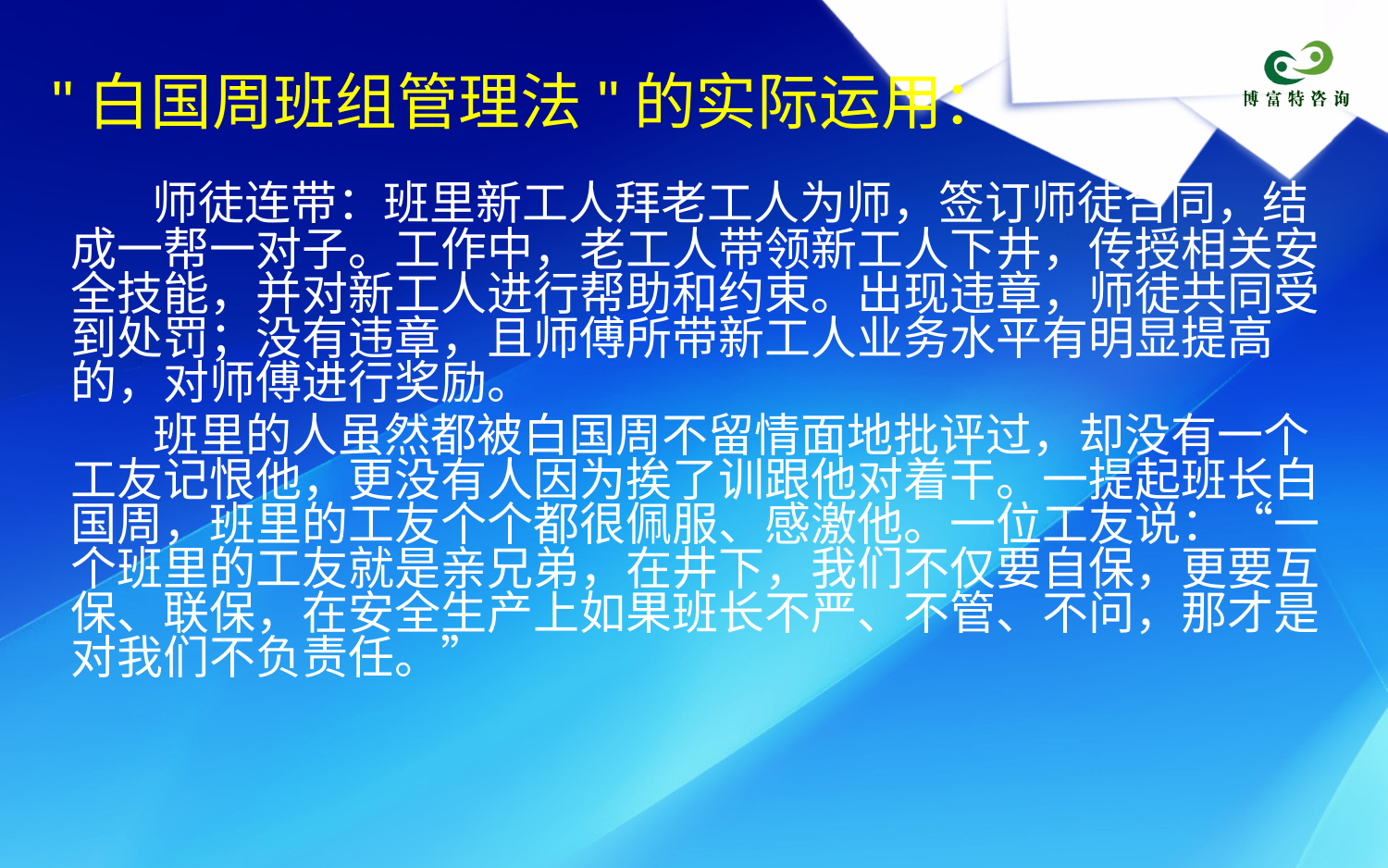

"白国周班组管理法"的实际运用：
          师徒连带：班里新工人拜老工人为师，签订师徒合同，结成一帮一对子。工作中，老工人带领新工人下井，传授相关安全技能，并对新工人进行帮助和约束。出现违章，师徒共同受到处罚；没有违章，且师傅所带新工人业务水平有明显提高的，对师傅进行奖励。
　　    班里的人虽然都被白国周不留情面地批评过，却没有一个工友记恨他，更没有人因为挨了训跟他对着干。一提起班长白国周，班里的工友个个都很佩服、感激他。一位工友说：“一个班里的工友就是亲兄弟，在井下，我们不仅要自保，更要互保、联保，在安全生产上如果班长不严、不管、不问，那才是对我们不负责任。”